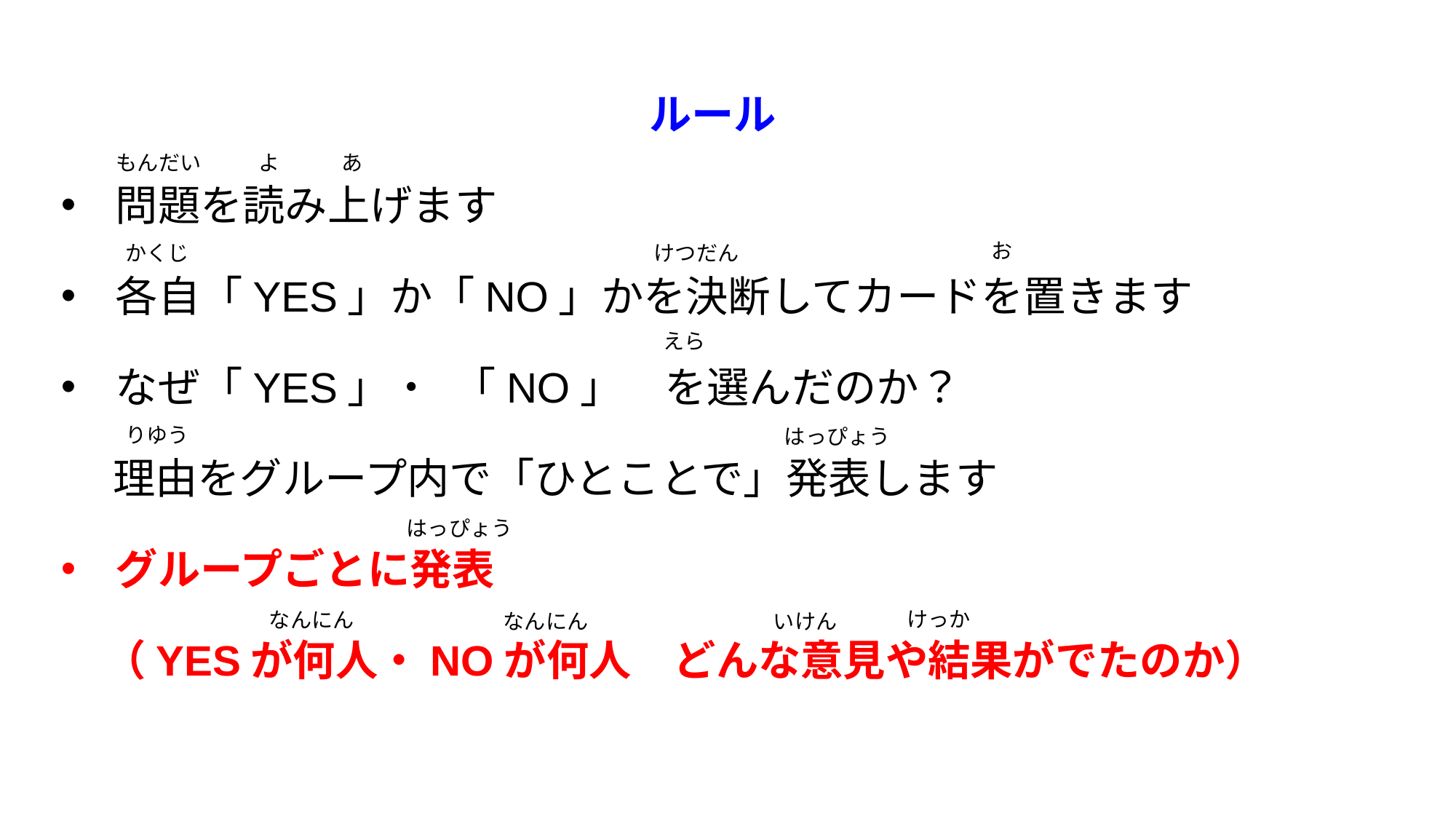

ルール
問題を読み上げます
各自「YES」か「NO」かを決断してカードを置きます
なぜ「YES」・　｢NO」　を選んだのか？
　 理由をグループ内で「ひとことで」発表します
グループごとに発表
　（YESが何人・NOが何人　どんな意見や結果がでたのか）
もんだい
よ
あ
お
かくじ
けつだん
えら
りゆう
はっぴょう
はっぴょう
けっか
なんにん
いけん
なんにん